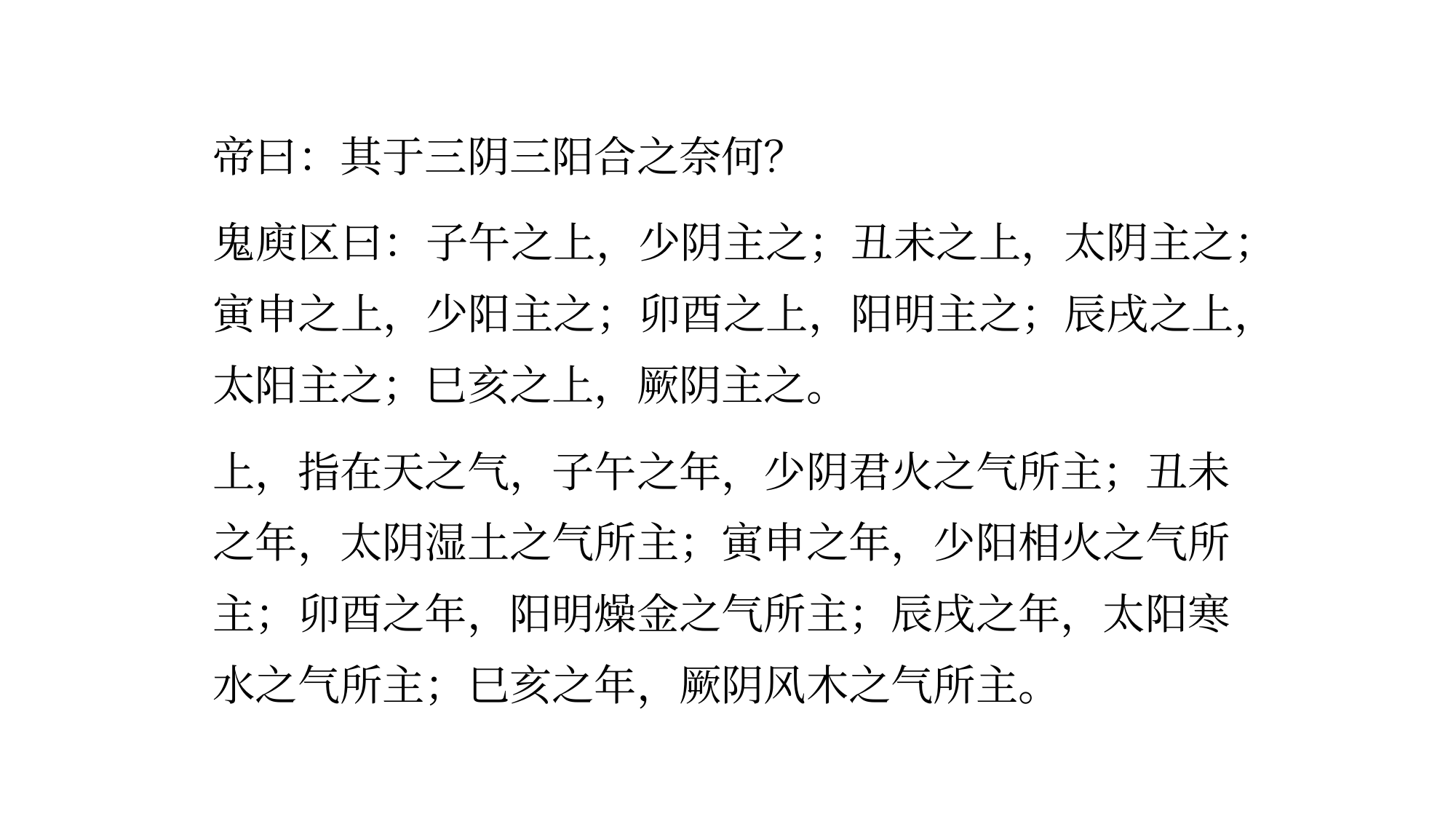

帝曰：其于三阴三阳合之奈何？
鬼庾区曰：子午之上，少阴主之；丑未之上，太阴主之；寅申之上，少阳主之；卯酉之上，阳明主之；辰戌之上，太阳主之；巳亥之上，厥阴主之。
上，指在天之气，子午之年，少阴君火之气所主；丑未之年，太阴湿土之气所主；寅申之年，少阳相火之气所主；卯酉之年，阳明燥金之气所主；辰戌之年，太阳寒水之气所主；巳亥之年，厥阴风木之气所主。